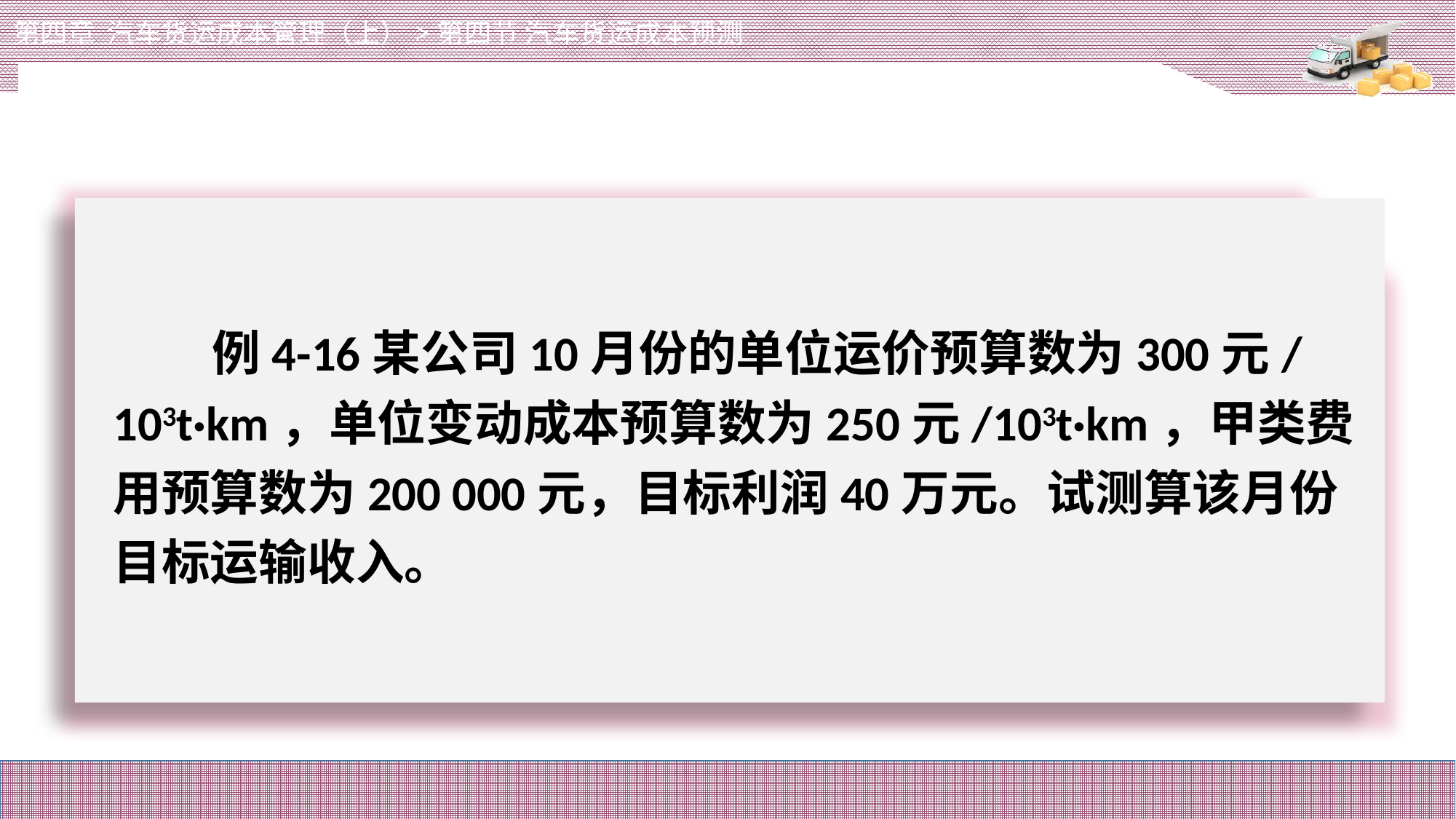

第四章  汽车货运成本管理（上）>第四节 汽车货运成本预测
# 例4-16某公司10月份的单位运价预算数为300元/103t·km，单位变动成本预算数为250元/103t·km，甲类费用预算数为200 000元，目标利润40万元。试测算该月份目标运输收入。